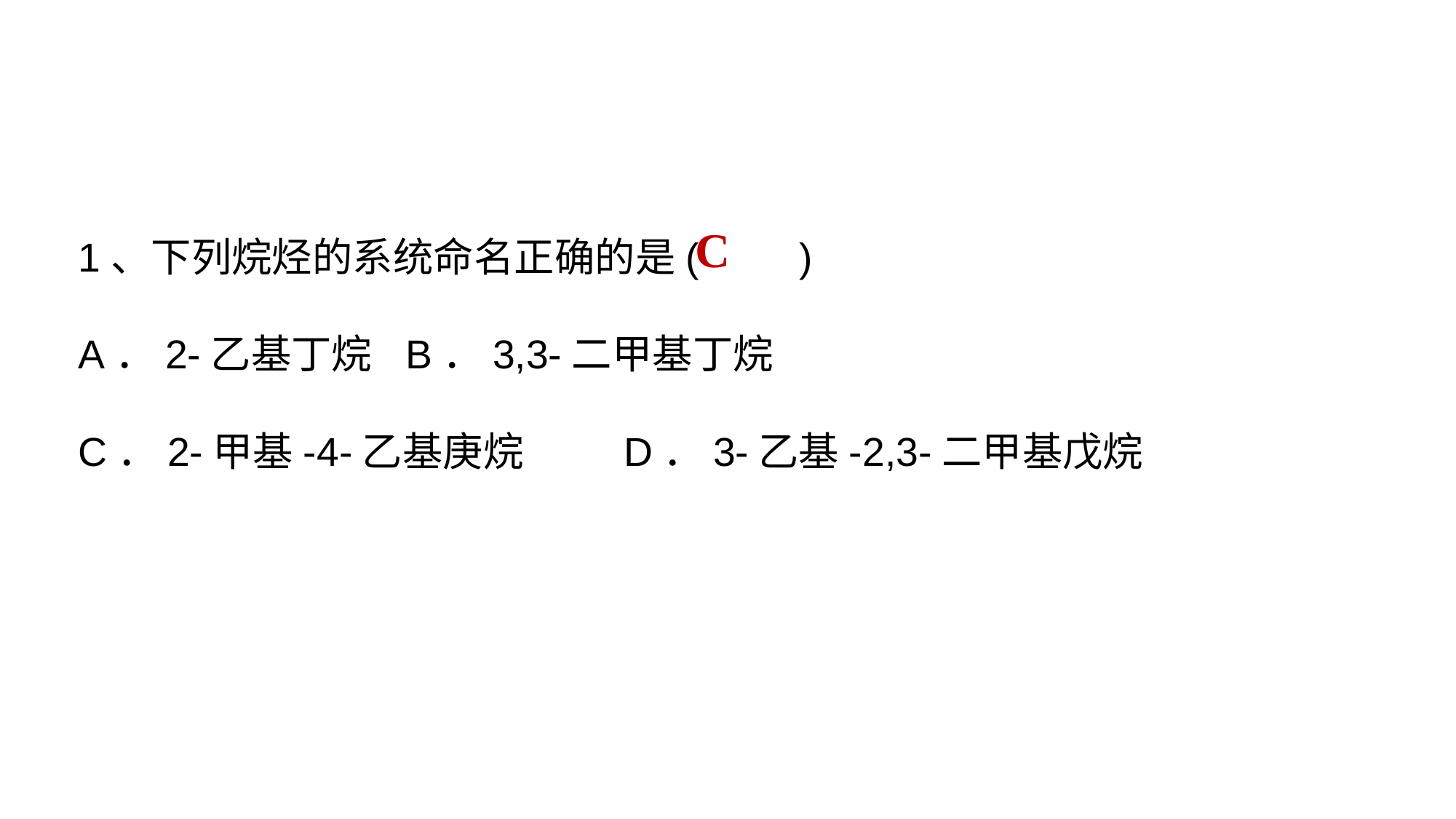

1、下列烷烃的系统命名正确的是(　　)
A．2-乙基丁烷  	B．3,3-二甲基丁烷
C．2-甲基-4-乙基庚烷  	D．3-乙基-2,3-二甲基戊烷
C